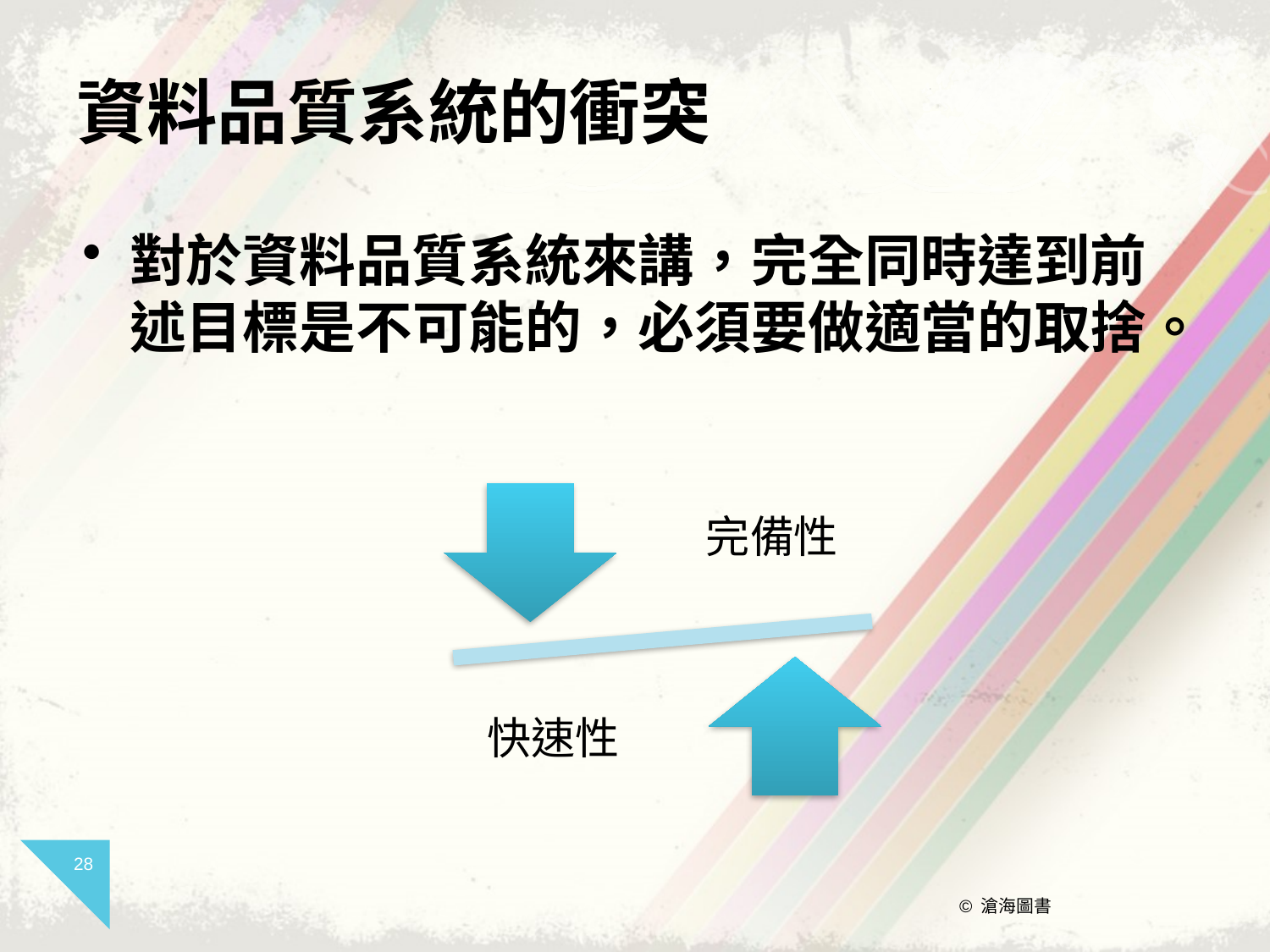

# 資料品質系統的衝突
對於資料品質系統來講，完全同時達到前述目標是不可能的，必須要做適當的取捨。

完備性
快速性
28
© 滄海圖書